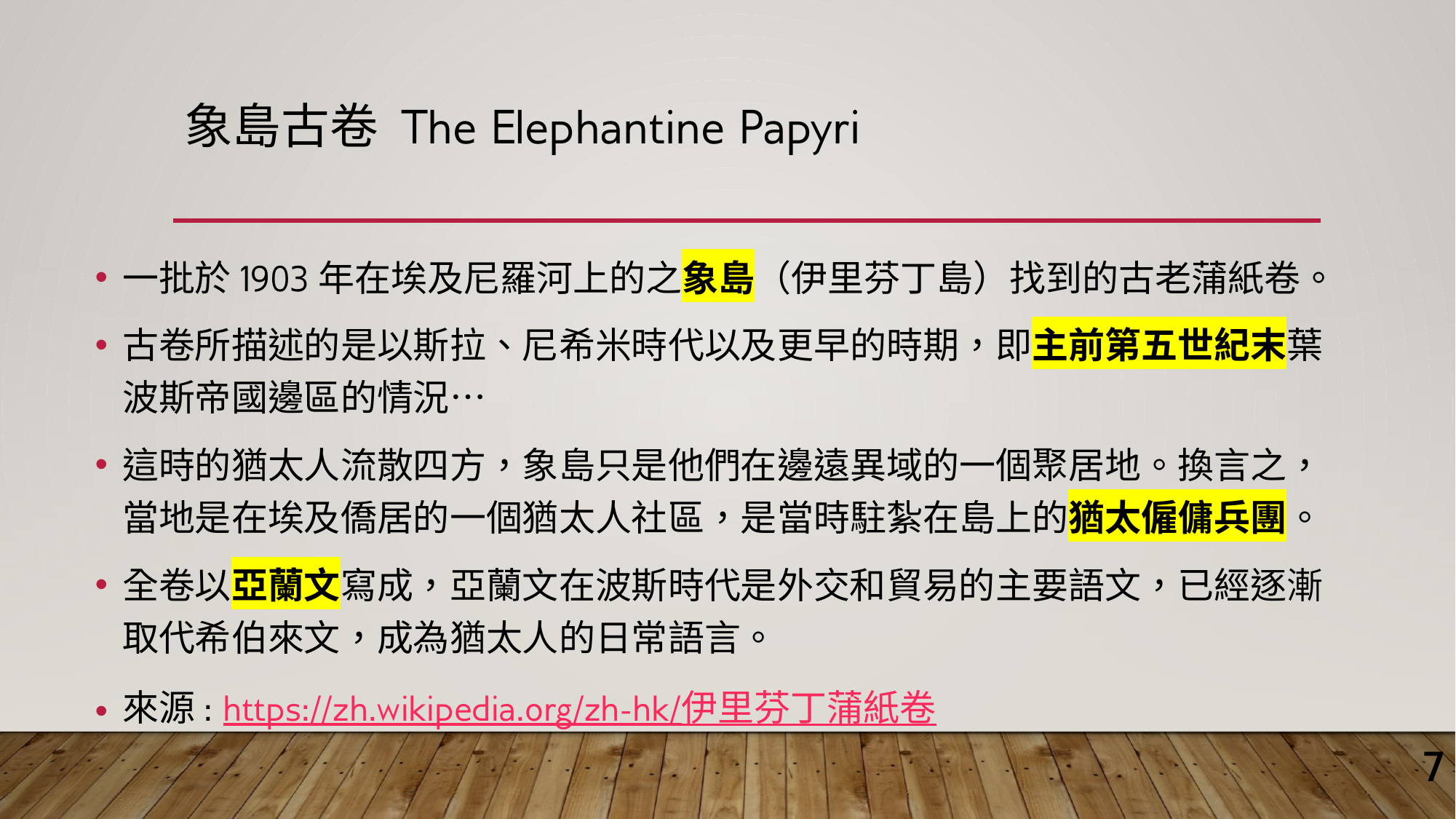

# 象島古卷 The Elephantine Papyri
一批於1903年在埃及尼羅河上的之象島（伊里芬丁島）找到的古老蒲紙卷。
古卷所描述的是以斯拉、尼希米時代以及更早的時期，即主前第五世紀末葉波斯帝國邊區的情況…
這時的猶太人流散四方，象島只是他們在邊遠異域的一個聚居地。換言之，當地是在埃及僑居的一個猶太人社區，是當時駐紮在島上的猶太僱傭兵團。
全卷以亞蘭文寫成，亞蘭文在波斯時代是外交和貿易的主要語文，已經逐漸取代希伯來文，成為猶太人的日常語言。
來源: https://zh.wikipedia.org/zh-hk/伊里芬丁蒲紙卷
7